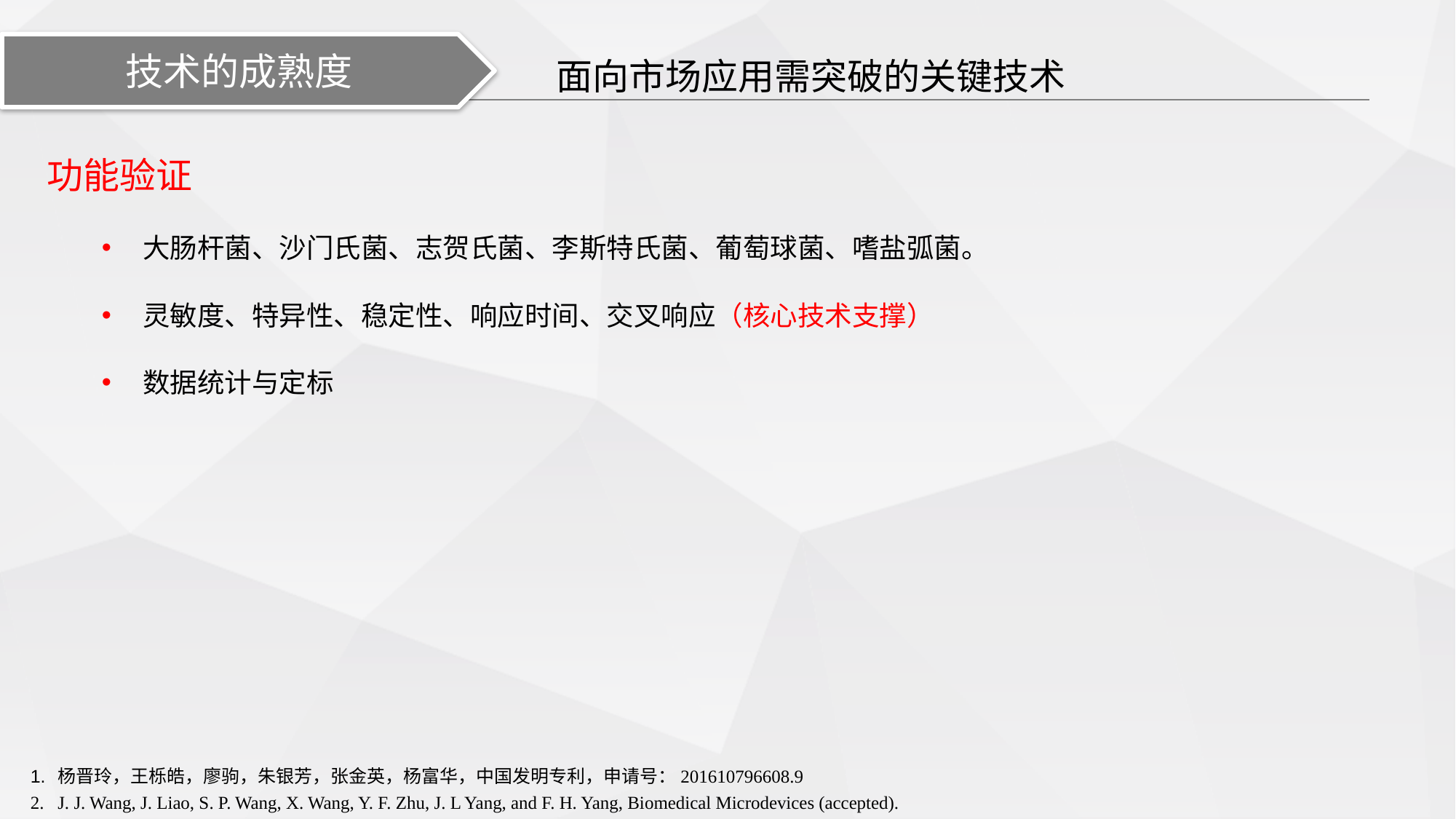

技术的成熟度
面向市场应用需突破的关键技术
功能验证
大肠杆菌、沙门氏菌、志贺氏菌、李斯特氏菌、葡萄球菌、嗜盐弧菌。
灵敏度、特异性、稳定性、响应时间、交叉响应（核心技术支撑）
数据统计与定标
杨晋玲，王栎皓，廖驹，朱银芳，张金英，杨富华，中国发明专利，申请号：201610796608.9
J. J. Wang, J. Liao, S. P. Wang, X. Wang, Y. F. Zhu, J. L Yang, and F. H. Yang, Biomedical Microdevices (accepted).